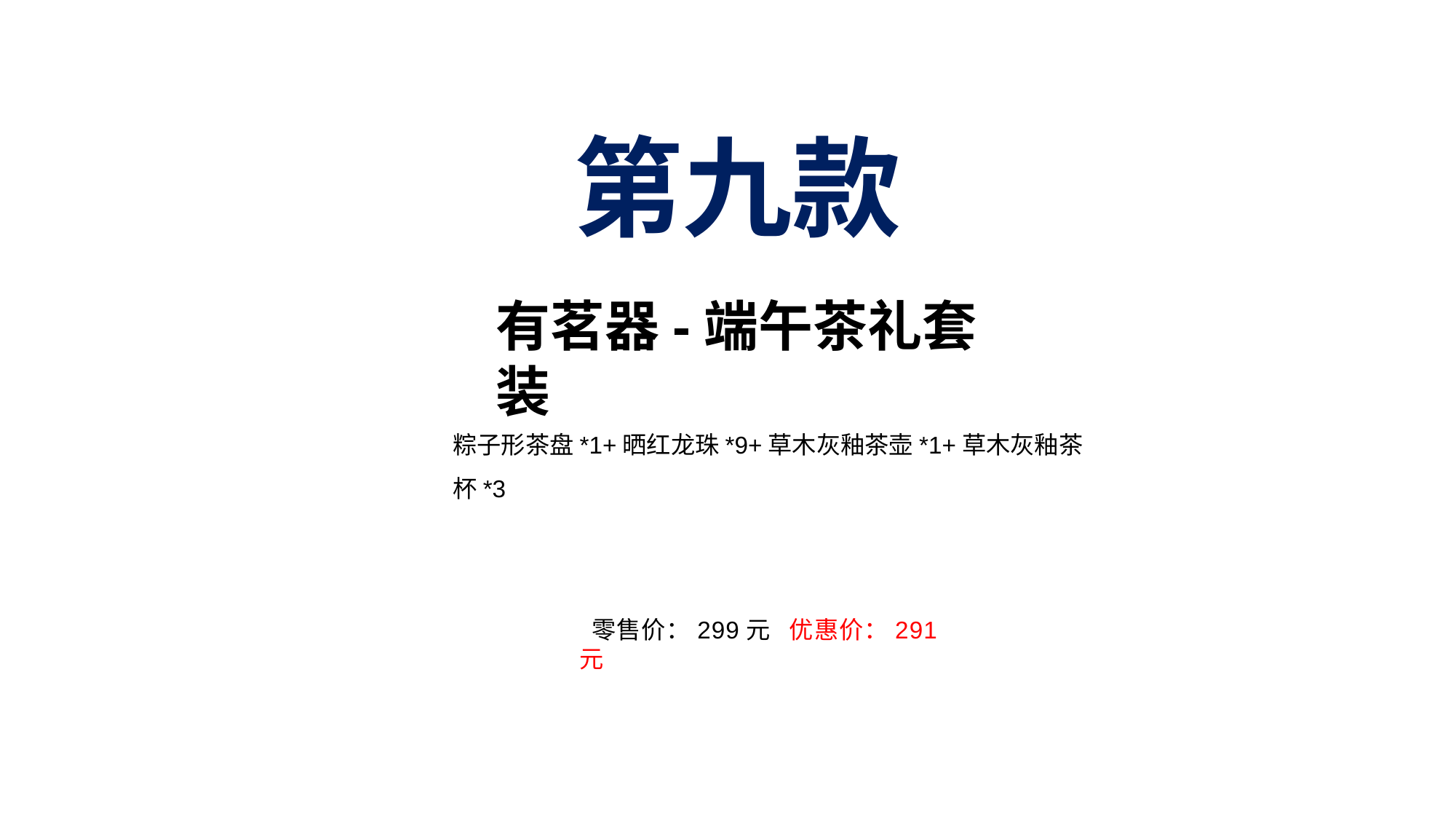

第九款
有茗器-端午茶礼套装
粽子形茶盘*1+晒红龙珠*9+草木灰釉茶壶*1+草木灰釉茶杯*3
 零售价：299元   优惠价：291元